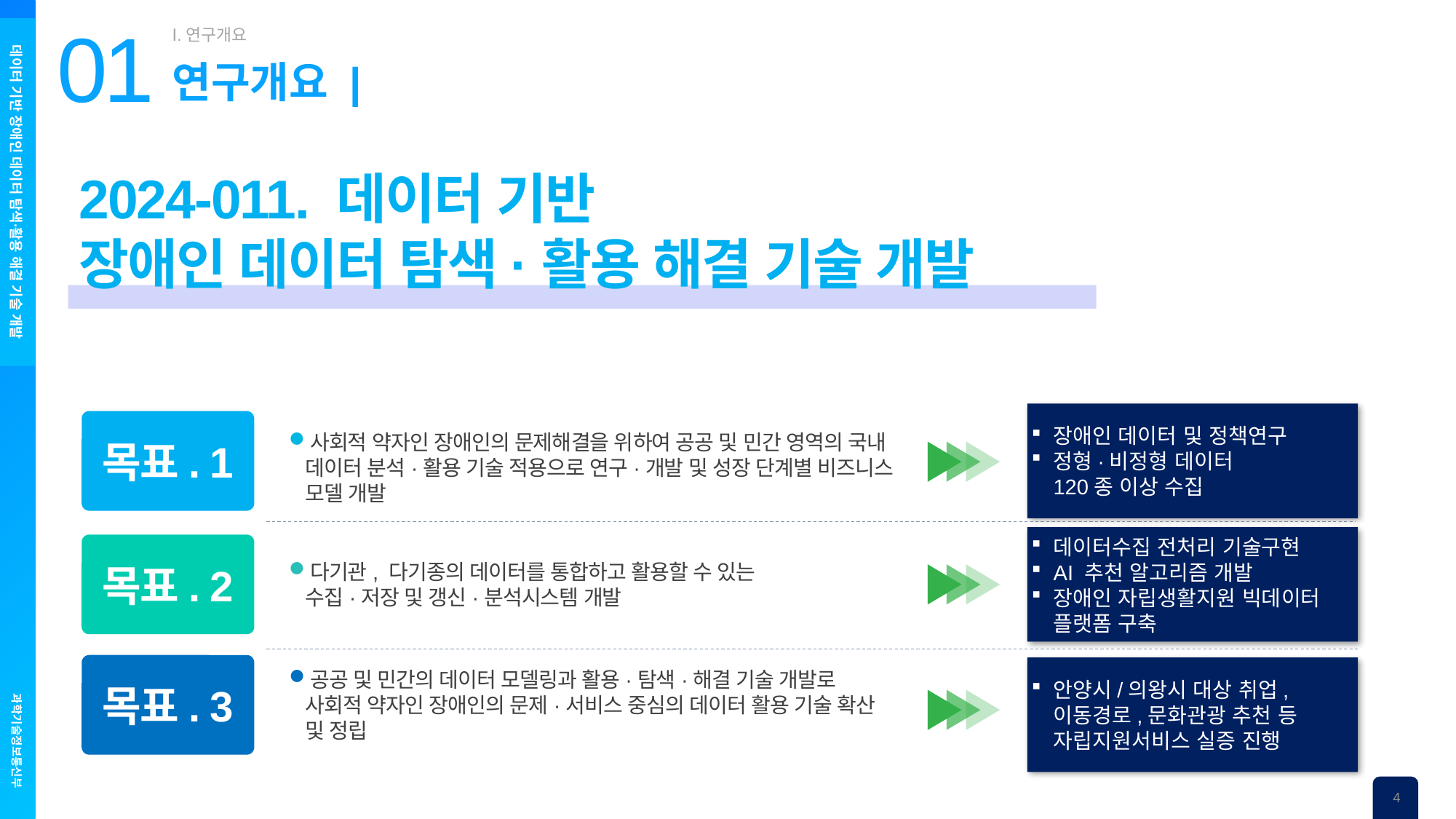

# 01
연구개요 |
2024-011. 데이터 기반
장애인 데이터 탐색·활용 해결 기술 개발

장애인 데이터 및 정책연구
정형·비정형 데이터
120종 이상 수집
목표. 1
사회적 약자인 장애인의 문제해결을 위하여 공공 및 민간 영역의 국내 데이터 분석·활용 기술 적용으로 연구·개발 및 성장 단계별 비즈니스 모델 개발

데이터수집 전처리 기술구현
AI 추천 알고리즘 개발
장애인 자립생활지원 빅데이터 플랫폼 구축
목표. 2
다기관, 다기종의 데이터를 통합하고 활용할 수 있는
수집·저장 및 갱신·분석시스템 개발

목표. 3
안양시/의왕시 대상 취업,이동경로,문화관광 추천 등 자립지원서비스 실증 진행
공공 및 민간의 데이터 모델링과 활용·탐색·해결 기술 개발로 사회적 약자인 장애인의 문제·서비스 중심의 데이터 활용 기술 확산 및 정립

4